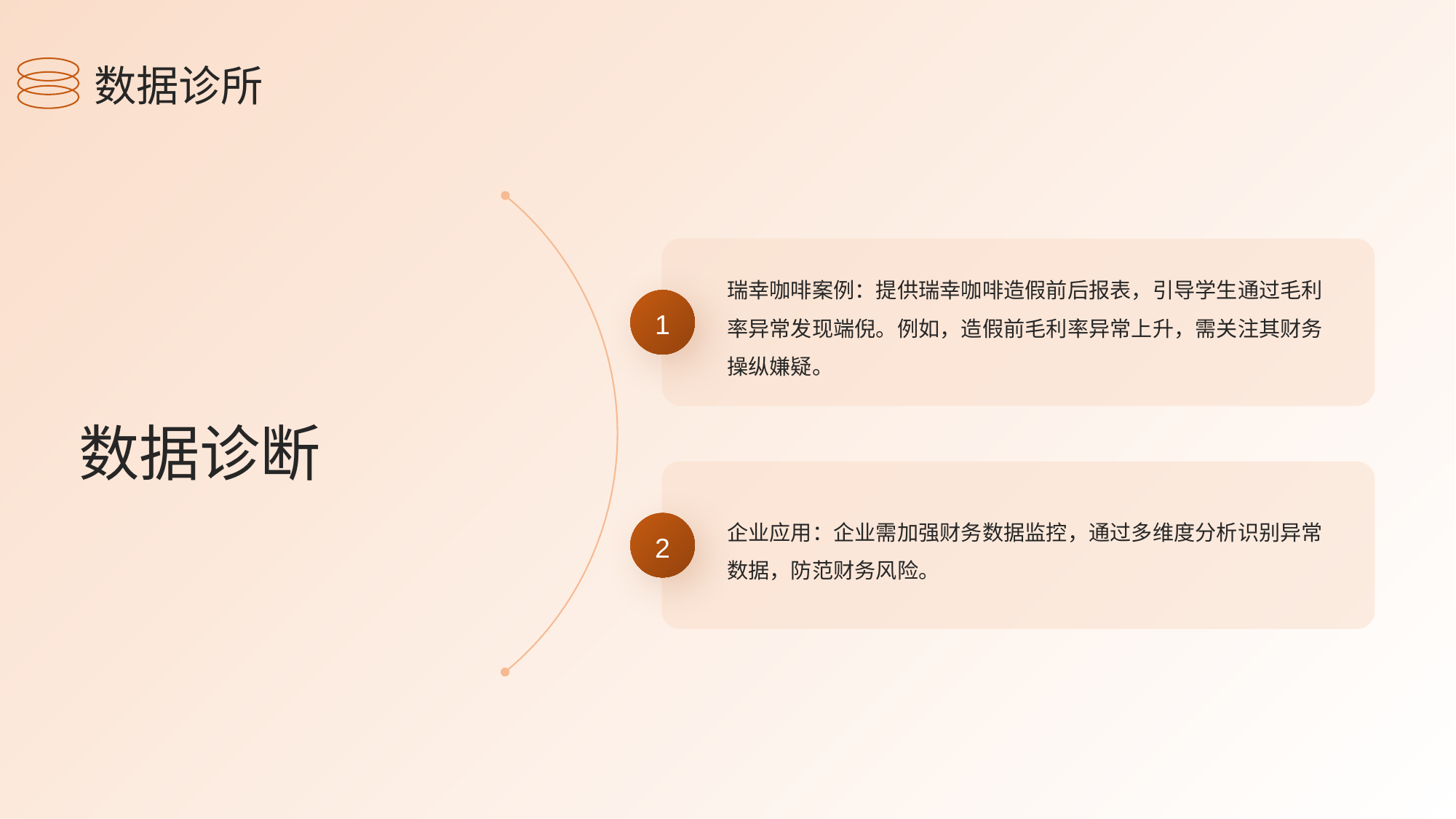

数据诊所

瑞幸咖啡案例：提供瑞幸咖啡造假前后报表，引导学生通过毛利率异常发现端倪。例如，造假前毛利率异常上升，需关注其财务操纵嫌疑。
1
数据诊断

企业应用：企业需加强财务数据监控，通过多维度分析识别异常数据，防范财务风险。
2